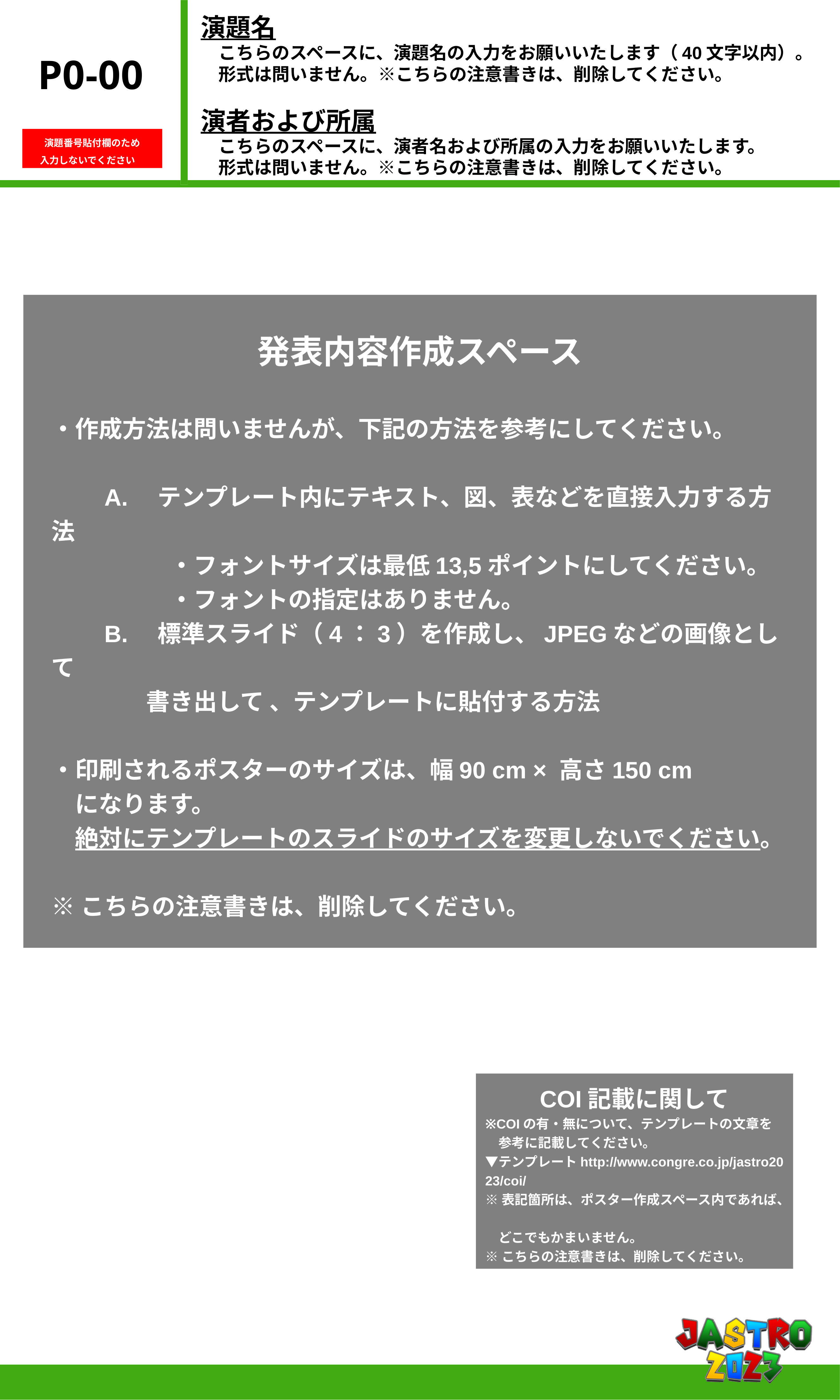

演題名
　こちらのスペースに、演題名の入力をお願いいたします（40文字以内）。
　形式は問いません。※こちらの注意書きは、削除してください。

P0‐00
演者および所属
　こちらのスペースに、演者名および所属の入力をお願いいたします。
　形式は問いません。※こちらの注意書きは、削除してください。
演題番号貼付欄のため
入力しないでください
発表内容作成スペース

・作成方法は問いませんが、下記の方法を参考にしてください。

　　A.　テンプレート内にテキスト、図、表などを直接入力する方法
　　　　　・フォントサイズは最低13,5ポイントにしてください。
　　　　　・フォントの指定はありません。
　　B.　標準スライド（4：3）を作成し、JPEGなどの画像として
　　　　書き出して 、テンプレートに貼付する方法

・印刷されるポスターのサイズは、幅90 cm × 高さ150 cm
　になります。
　絶対にテンプレートのスライドのサイズを変更しないでください。

※こちらの注意書きは、削除してください。
COI記載に関して
※COIの有・無について、テンプレートの文章を
　参考に記載してください。
▼テンプレートhttp://www.congre.co.jp/jastro2023/coi/
※表記箇所は、ポスター作成スペース内であれば、
　どこでもかまいません。
※こちらの注意書きは、削除してください。